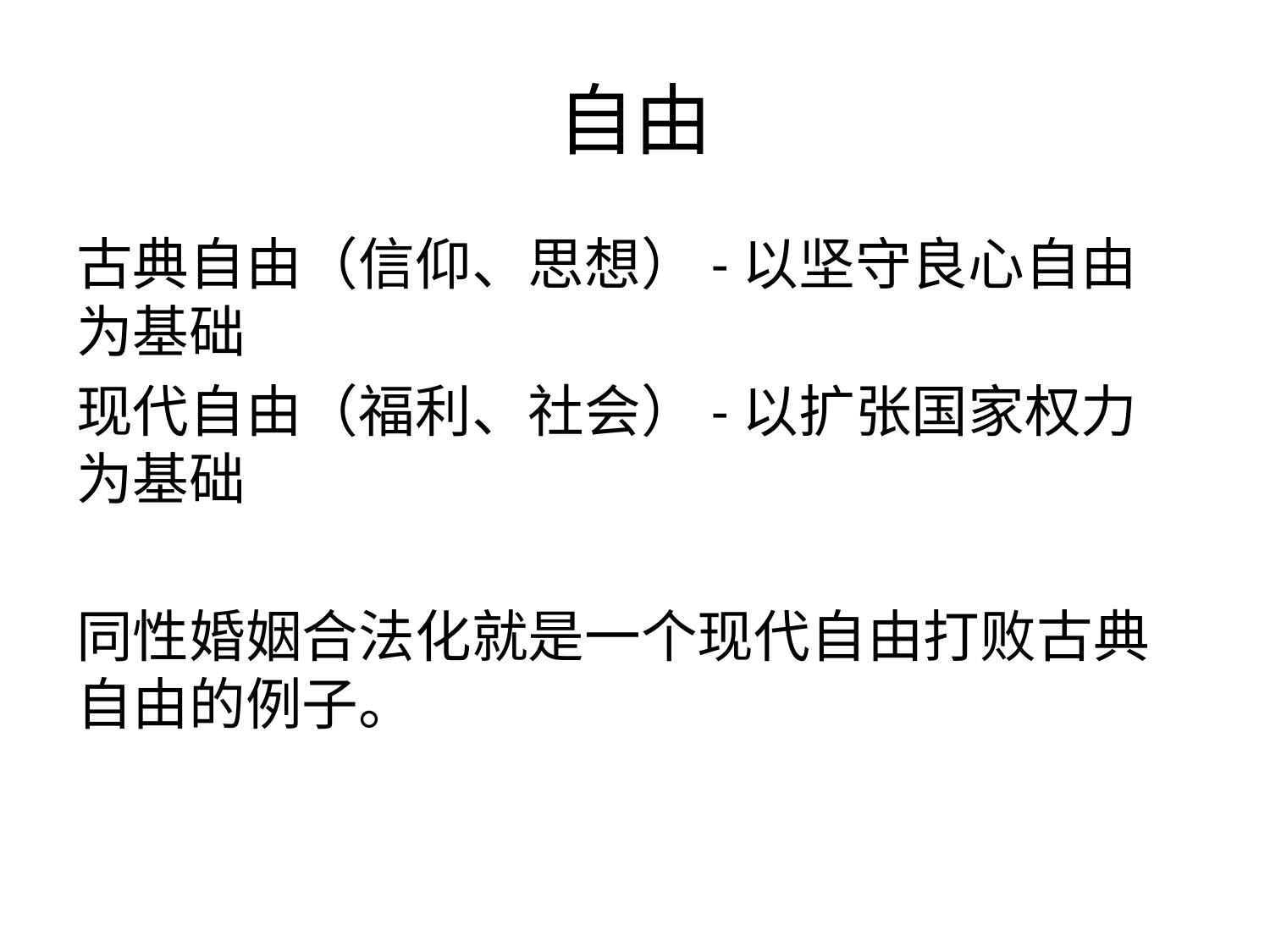

# 自由
古典自由（信仰、思想）-以坚守良心自由为基础
现代自由（福利、社会）-以扩张国家权力为基础

同性婚姻合法化就是一个现代自由打败古典自由的例子。